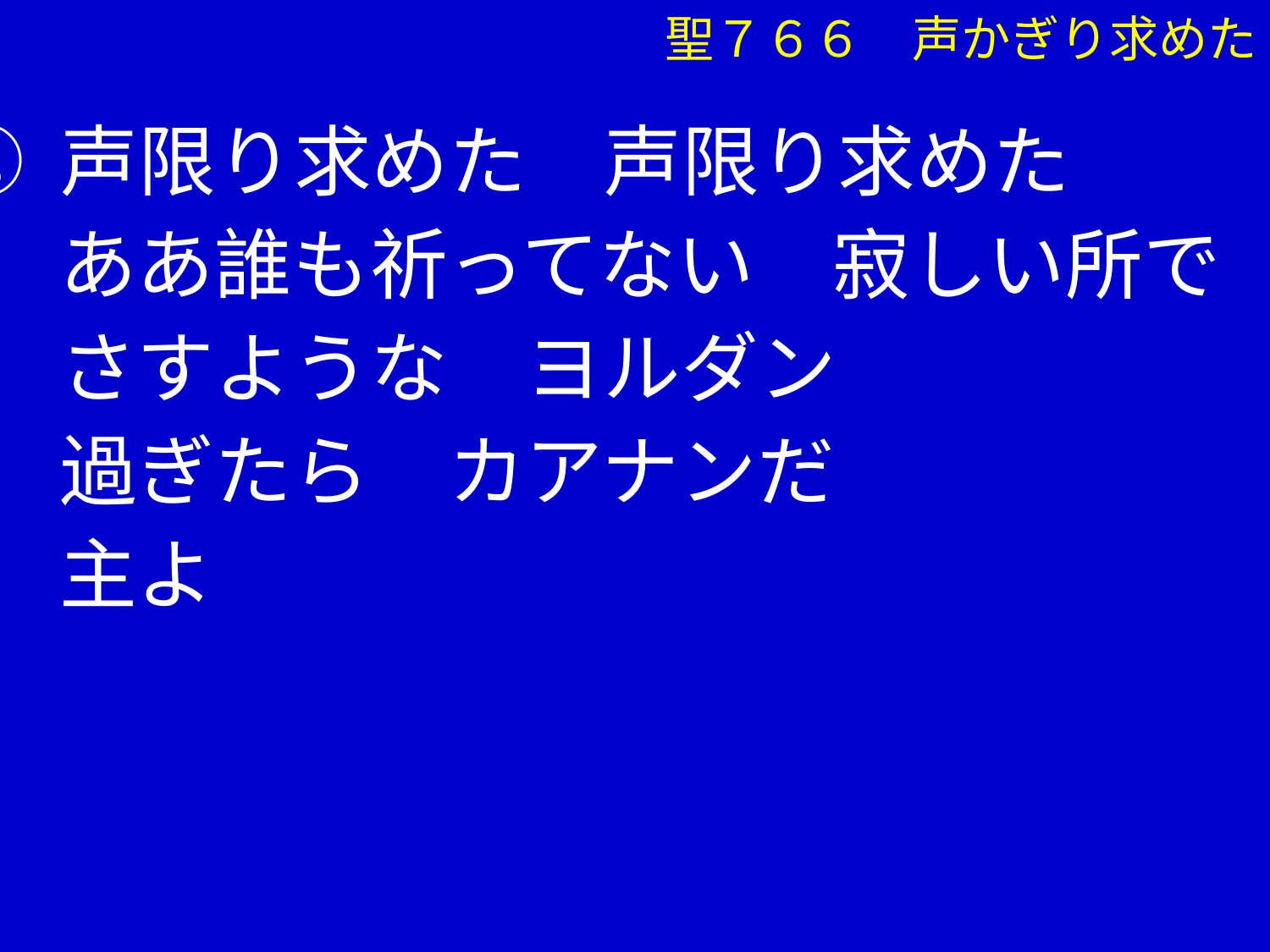

聖７６６　声かぎり求めた
② 声限り求めた　声限り求めた
　  ああ誰も祈ってない　寂しい所で
　  さすような　ヨルダン
　  過ぎたら　カアナンだ
　  主よ